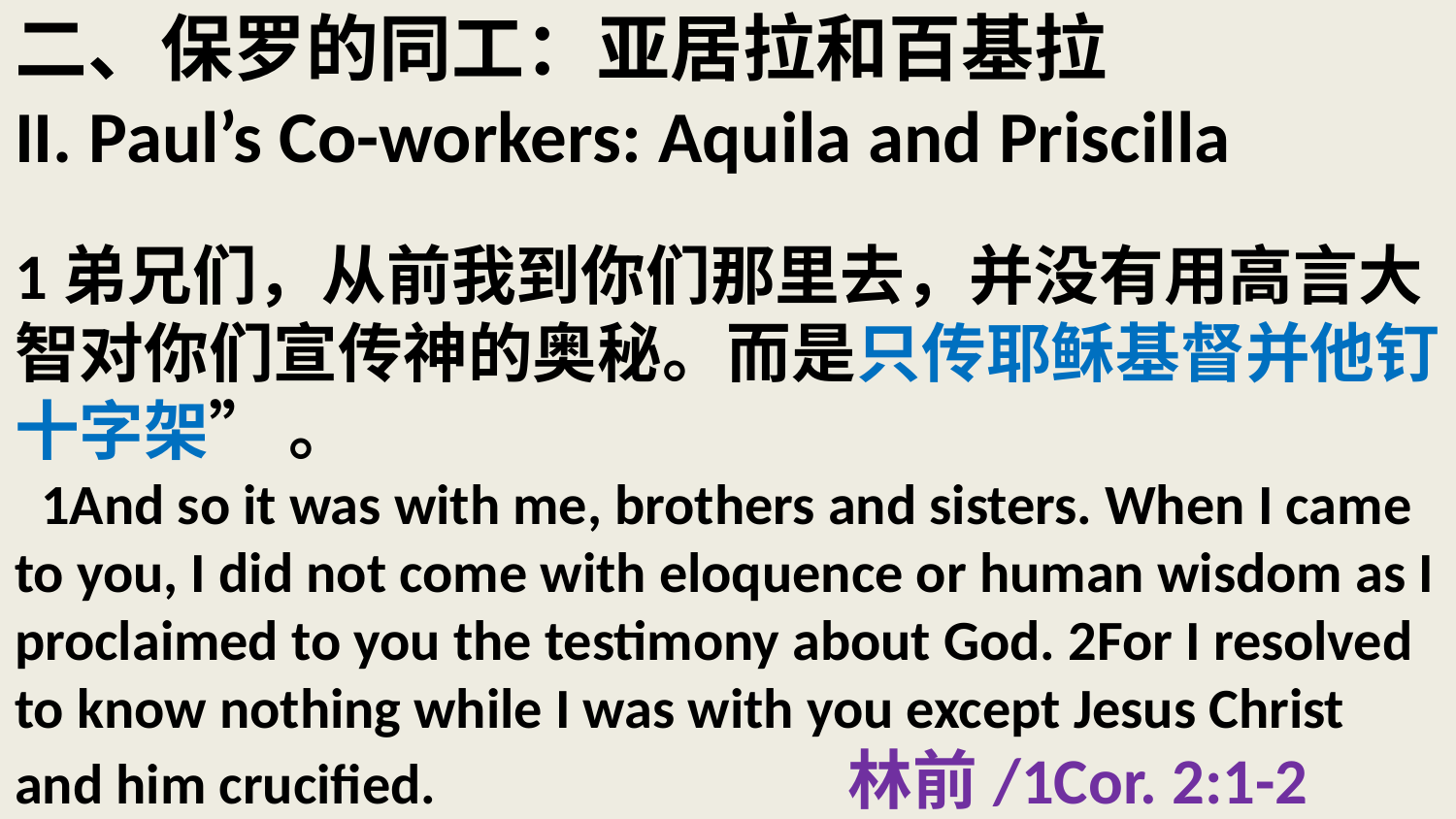

# 二、保罗的同工：亚居拉和百基拉 II. Paul’s Co-workers: Aquila and Priscilla 1弟兄们，从前我到你们那里去，并没有用高言大智对你们宣传神的奥秘。而是只传耶稣基督并他钉十字架” 。 1And so it was with me, brothers and sisters. When I came to you, I did not come with eloquence or human wisdom as I proclaimed to you the testimony about God. 2For I resolved to know nothing while I was with you except Jesus Christ and him crucified.                               林前/1Cor. 2:1-2